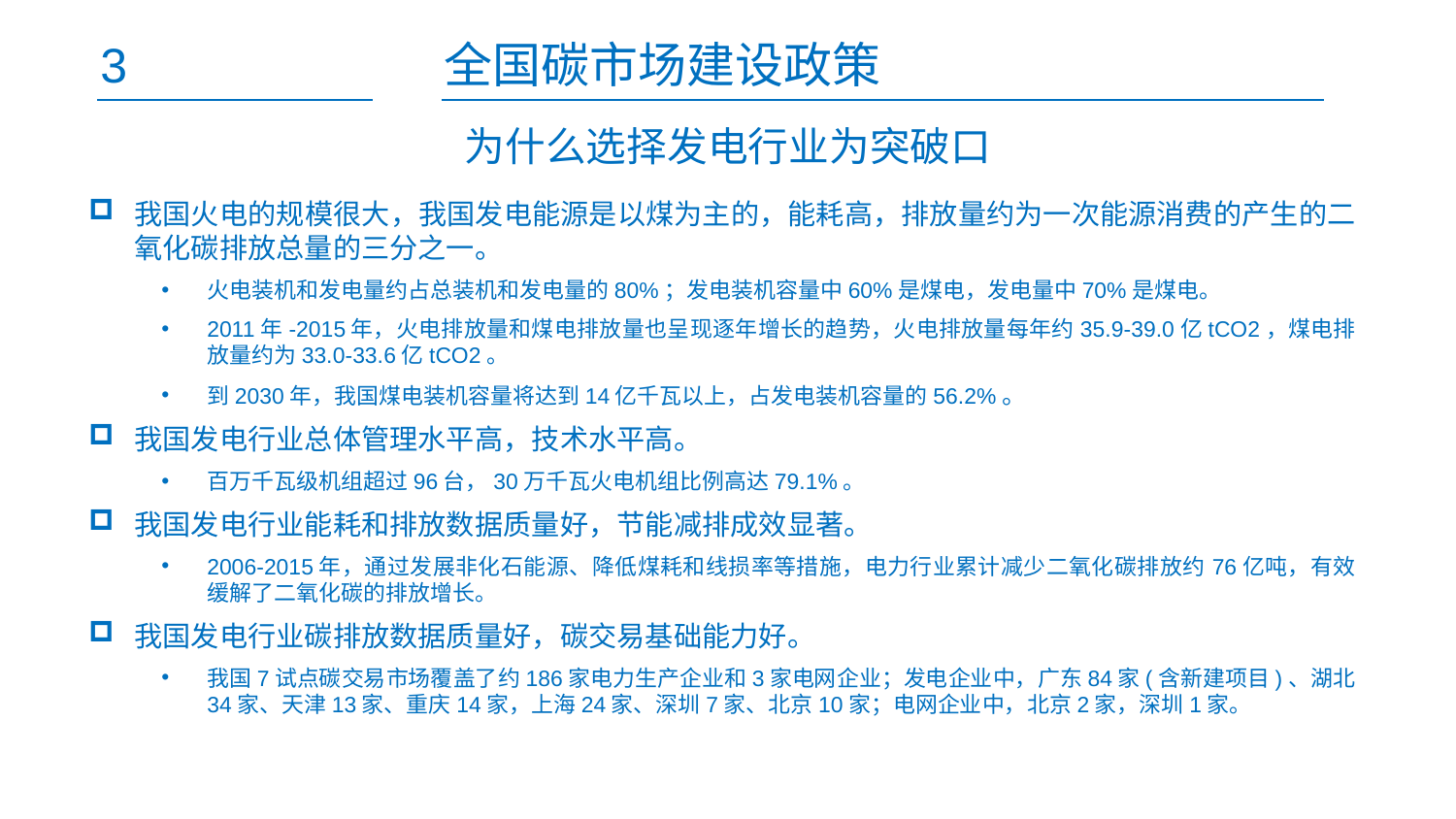

3
全国碳市场建设政策
为什么选择发电行业为突破口
我国火电的规模很大，我国发电能源是以煤为主的，能耗高，排放量约为一次能源消费的产生的二氧化碳排放总量的三分之一。
火电装机和发电量约占总装机和发电量的80%；发电装机容量中60%是煤电，发电量中70%是煤电。
2011年-2015年，火电排放量和煤电排放量也呈现逐年增长的趋势，火电排放量每年约35.9-39.0亿tCO2，煤电排放量约为33.0-33.6亿tCO2。
到2030年，我国煤电装机容量将达到14亿千瓦以上，占发电装机容量的56.2%。
我国发电行业总体管理水平高，技术水平高。
百万千瓦级机组超过96台，30万千瓦火电机组比例高达79.1%。
我国发电行业能耗和排放数据质量好，节能减排成效显著。
2006-2015年，通过发展非化石能源、降低煤耗和线损率等措施，电力行业累计减少二氧化碳排放约76亿吨，有效缓解了二氧化碳的排放增长。
我国发电行业碳排放数据质量好，碳交易基础能力好。
我国7试点碳交易市场覆盖了约186家电力生产企业和3家电网企业；发电企业中，广东84家(含新建项目)、湖北34家、天津13家、重庆14家，上海24家、深圳7家、北京10家；电网企业中，北京2家，深圳1家。